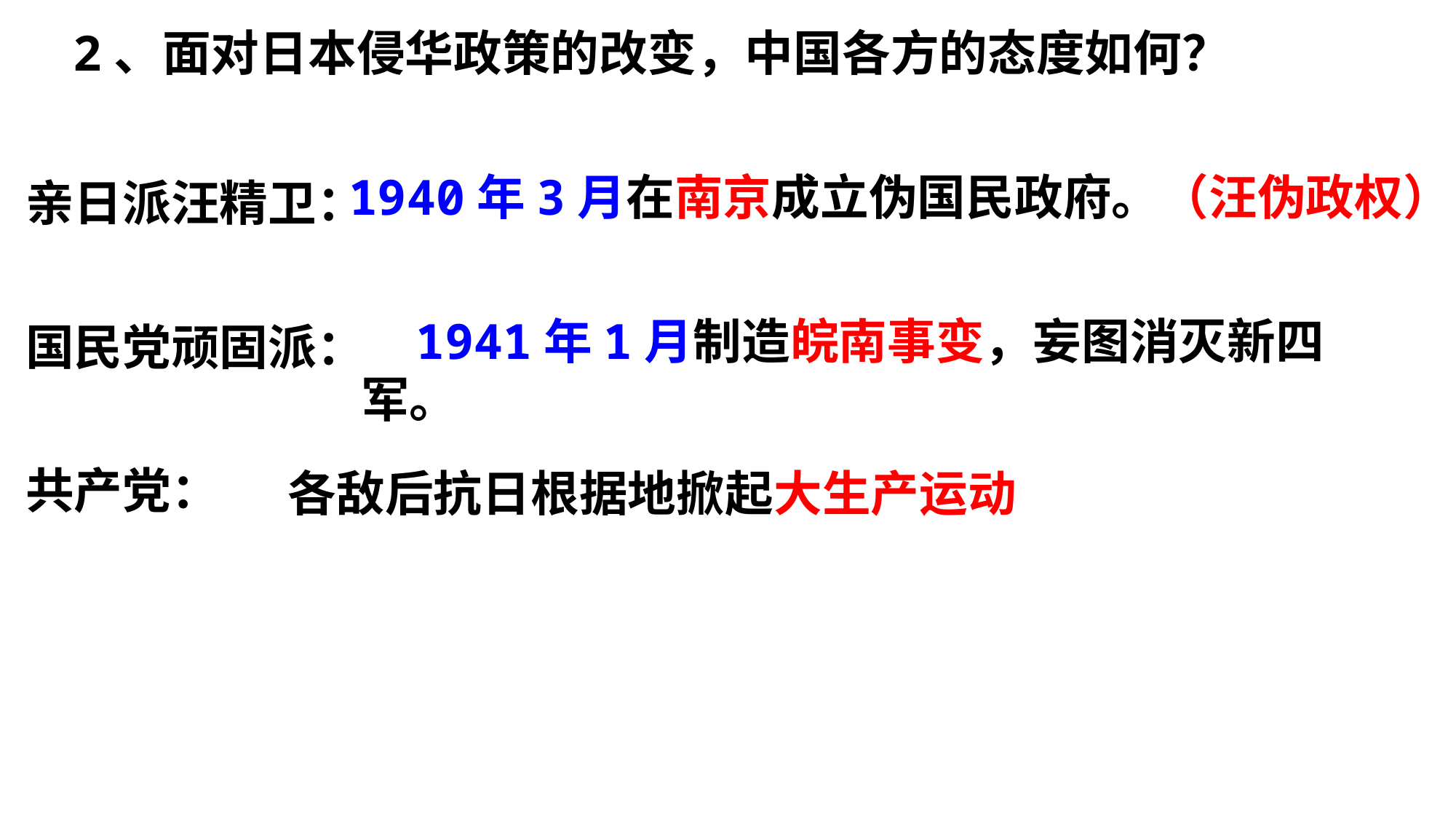

2、面对日本侵华政策的改变，中国各方的态度如何？
亲日派汪精卫：

国民党顽固派：

共产党：
1940年3月在南京成立伪国民政府。（汪伪政权）
1941年1月制造皖南事变，妄图消灭新四军。
各敌后抗日根据地掀起大生产运动